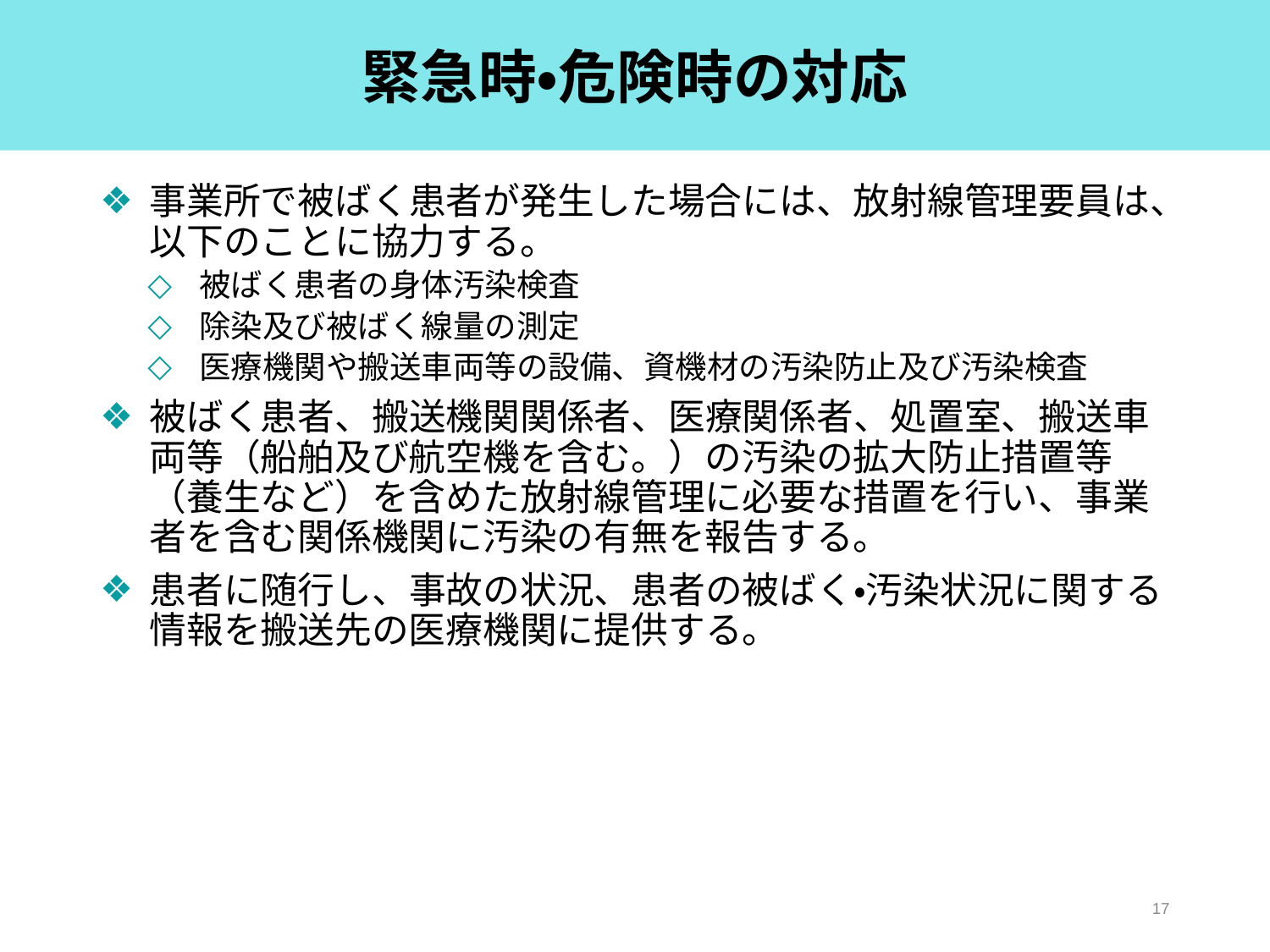

# 緊急時・危険時の対応
事業所で被ばく患者が発生した場合には、放射線管理要員は、以下のことに協力する。
被ばく患者の身体汚染検査
除染及び被ばく線量の測定
医療機関や搬送車両等の設備、資機材の汚染防止及び汚染検査
被ばく患者、搬送機関関係者、医療関係者、処置室、搬送車両等（船舶及び航空機を含む。）の汚染の拡大防止措置等（養生など）を含めた放射線管理に必要な措置を行い、事業者を含む関係機関に汚染の有無を報告する。
患者に随行し、事故の状況、患者の被ばく・汚染状況に関する情報を搬送先の医療機関に提供する。
17